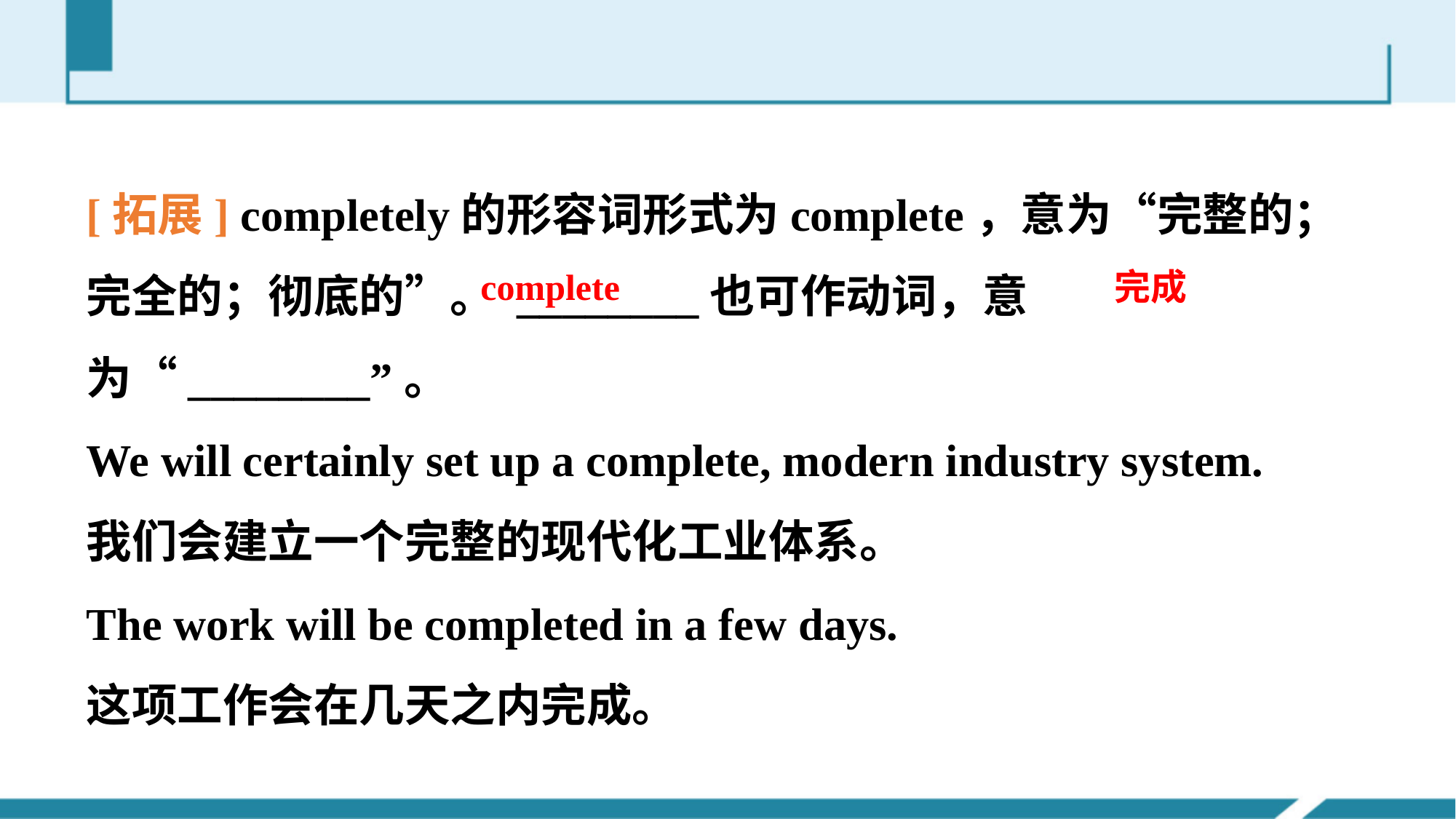

[拓展] completely的形容词形式为complete，意为“完整的； 完全的；彻底的”。 ________也可作动词，意为“________”。
We will certainly set up a complete, modern industry system.
我们会建立一个完整的现代化工业体系。
The work will be completed in a few days.
这项工作会在几天之内完成。

完成
complete